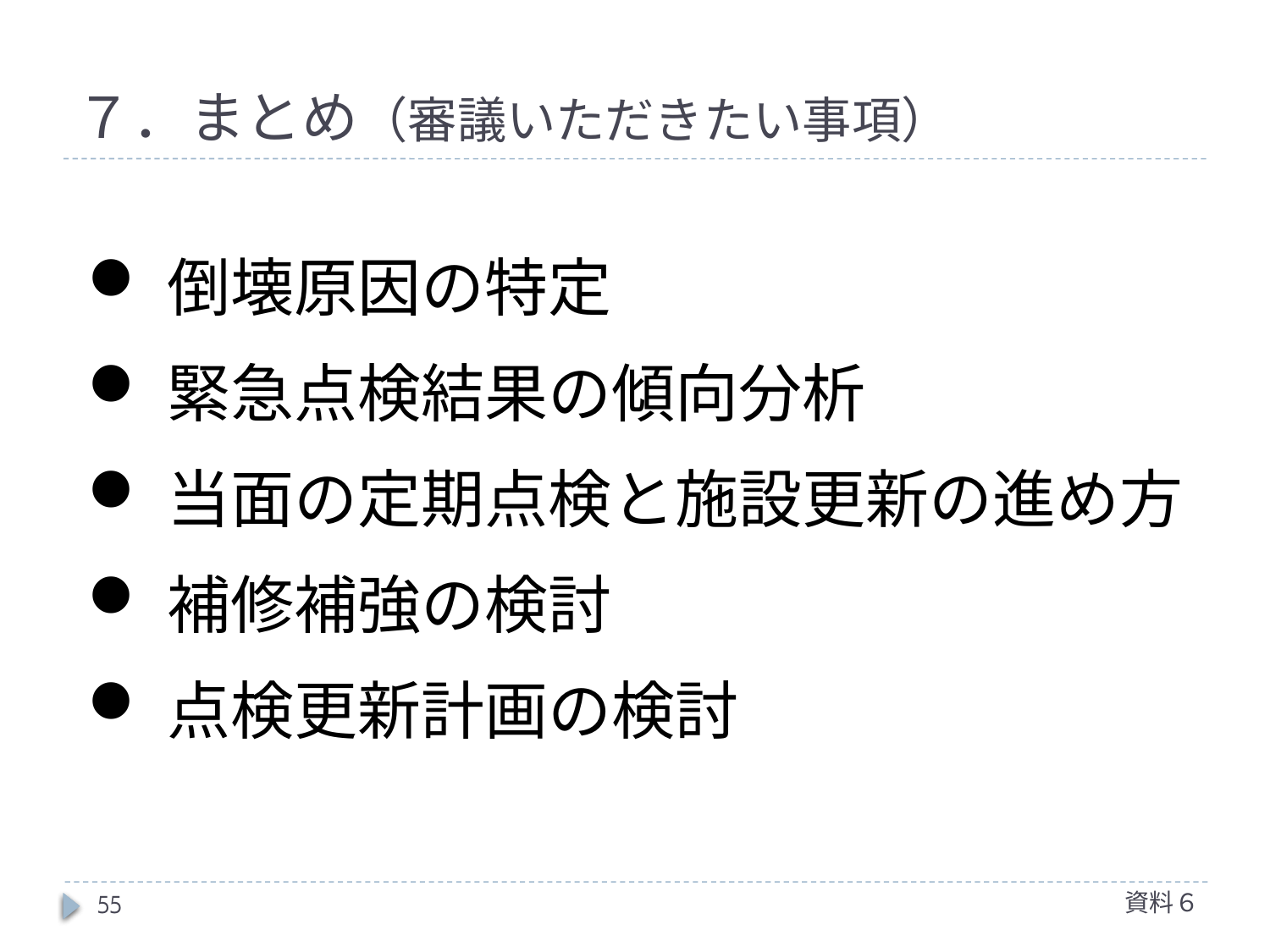

# ７．まとめ（審議いただきたい事項）
倒壊原因の特定

緊急点検結果の傾向分析

当面の定期点検と施設更新の進め方

補修補強の検討

点検更新計画の検討
資料６
55